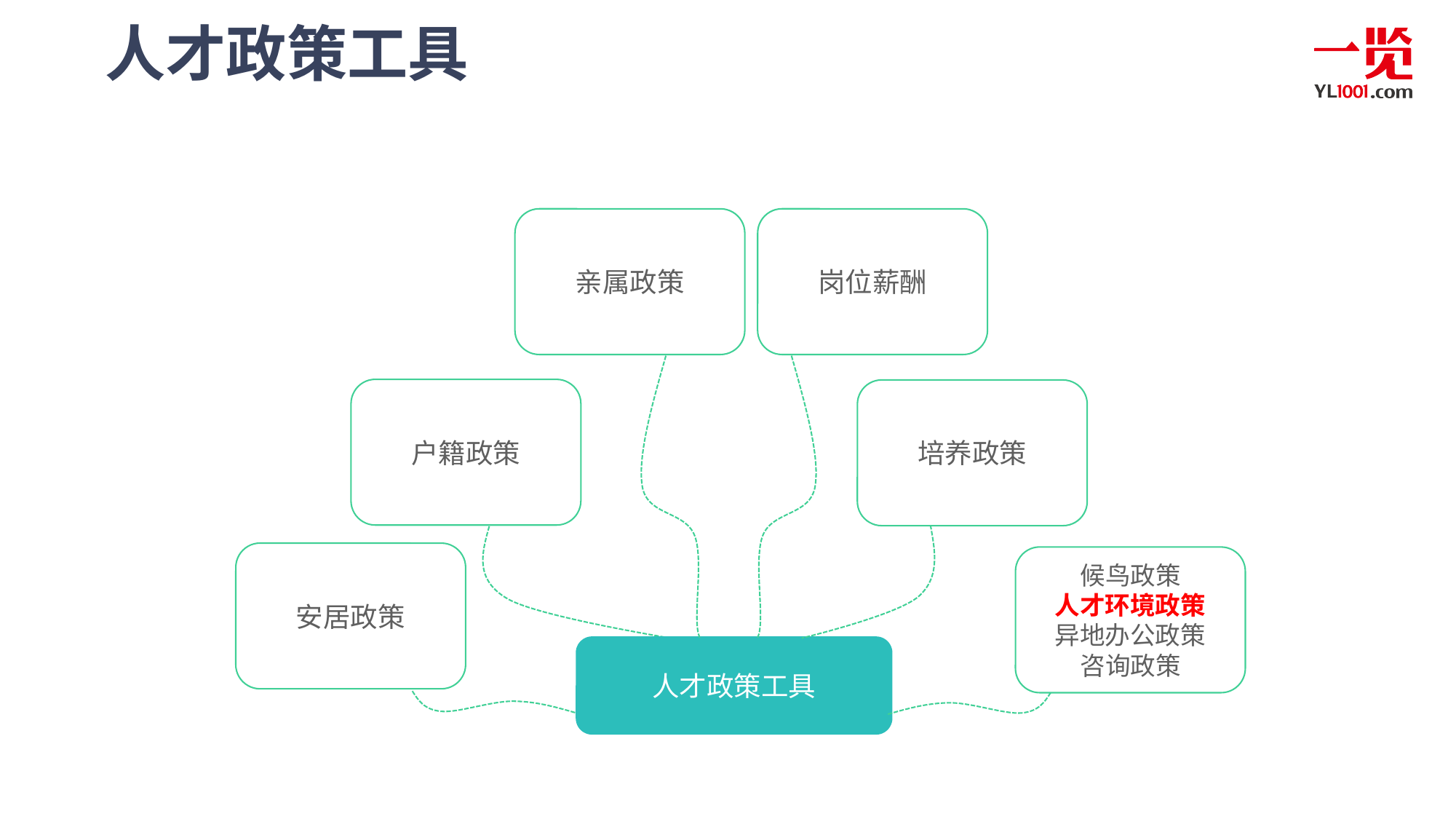

# 人才政策工具
亲属政策
岗位薪酬

户籍政策
培养政策

安居政策
候鸟政策
人才环境政策
异地办公政策
咨询政策
人才政策工具